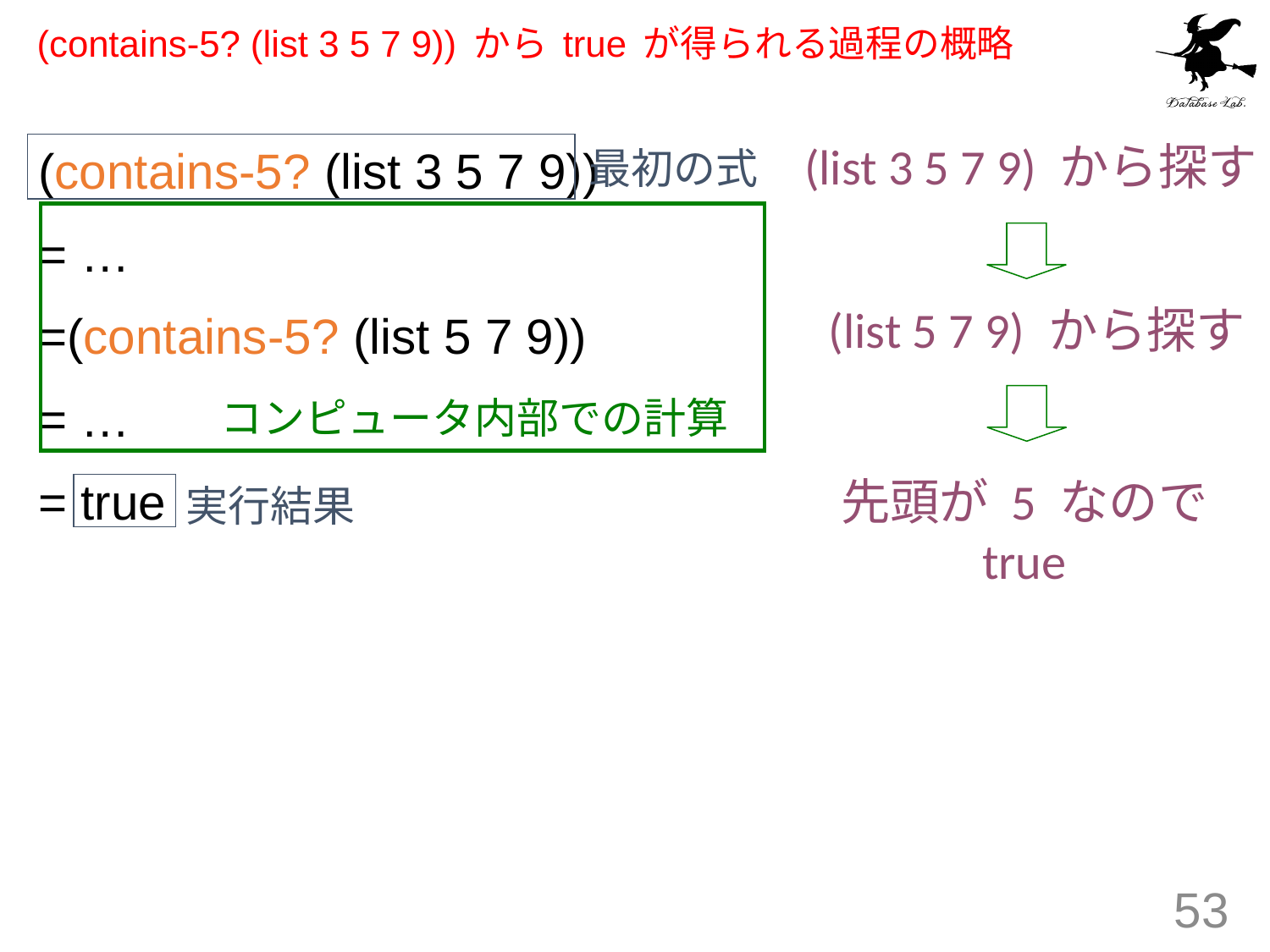

# (contains-5? (list 3 5 7 9)) から true が得られる過程の概略
(contains-5? (list 3 5 7 9))
= …
=(contains-5? (list 5 7 9))
= …
= true
(list 3 5 7 9) から探す

最初の式

(list 5 7 9) から探す
コンピュータ内部での計算

先頭が 5 なので
true
実行結果

53